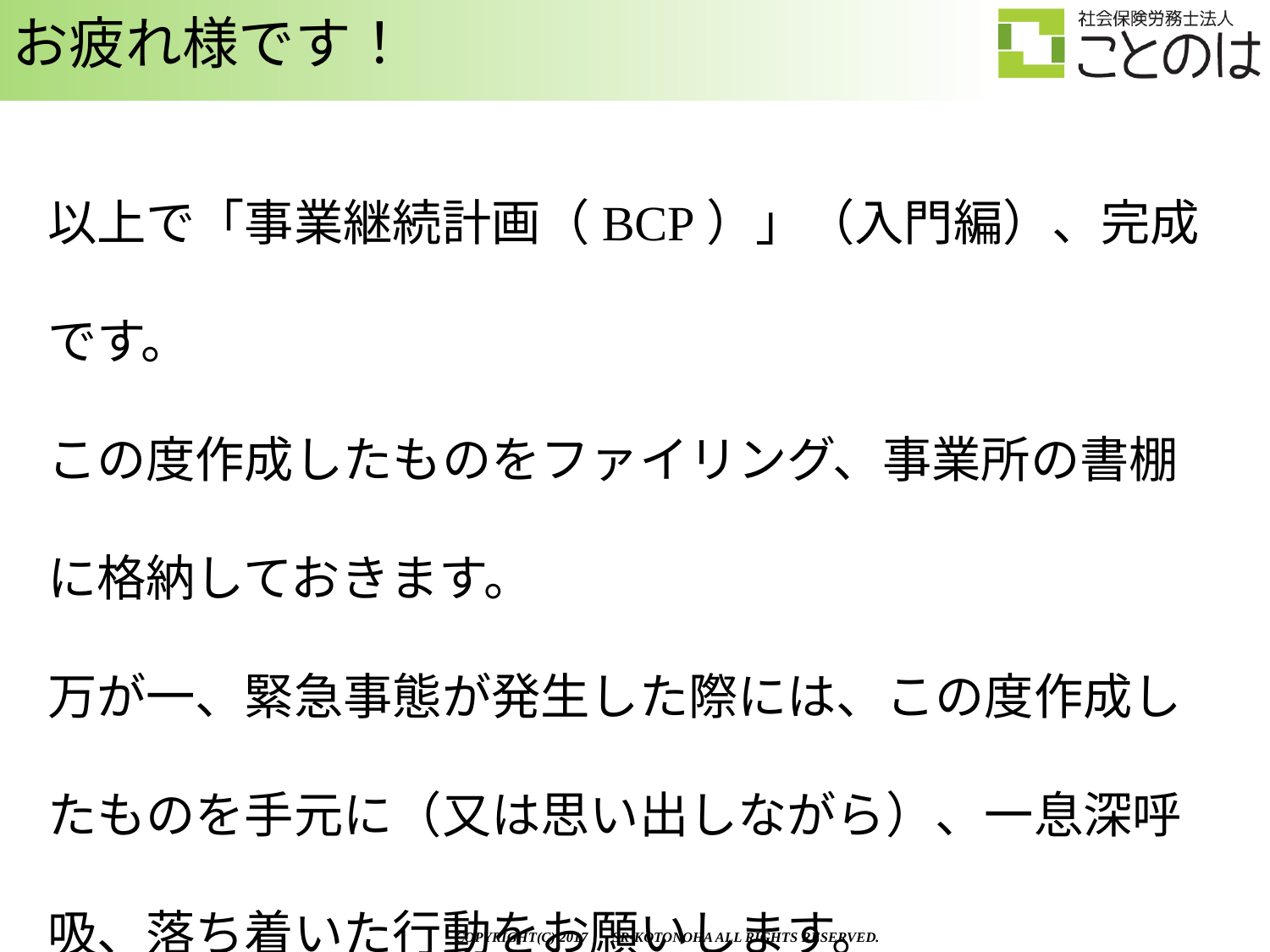

お疲れ様です！
以上で「事業継続計画（BCP）」（入門編）、完成です。
この度作成したものをファイリング、事業所の書棚に格納しておきます。
万が一、緊急事態が発生した際には、この度作成したものを手元に（又は思い出しながら）、一息深呼吸、落ち着いた行動をお願いします。